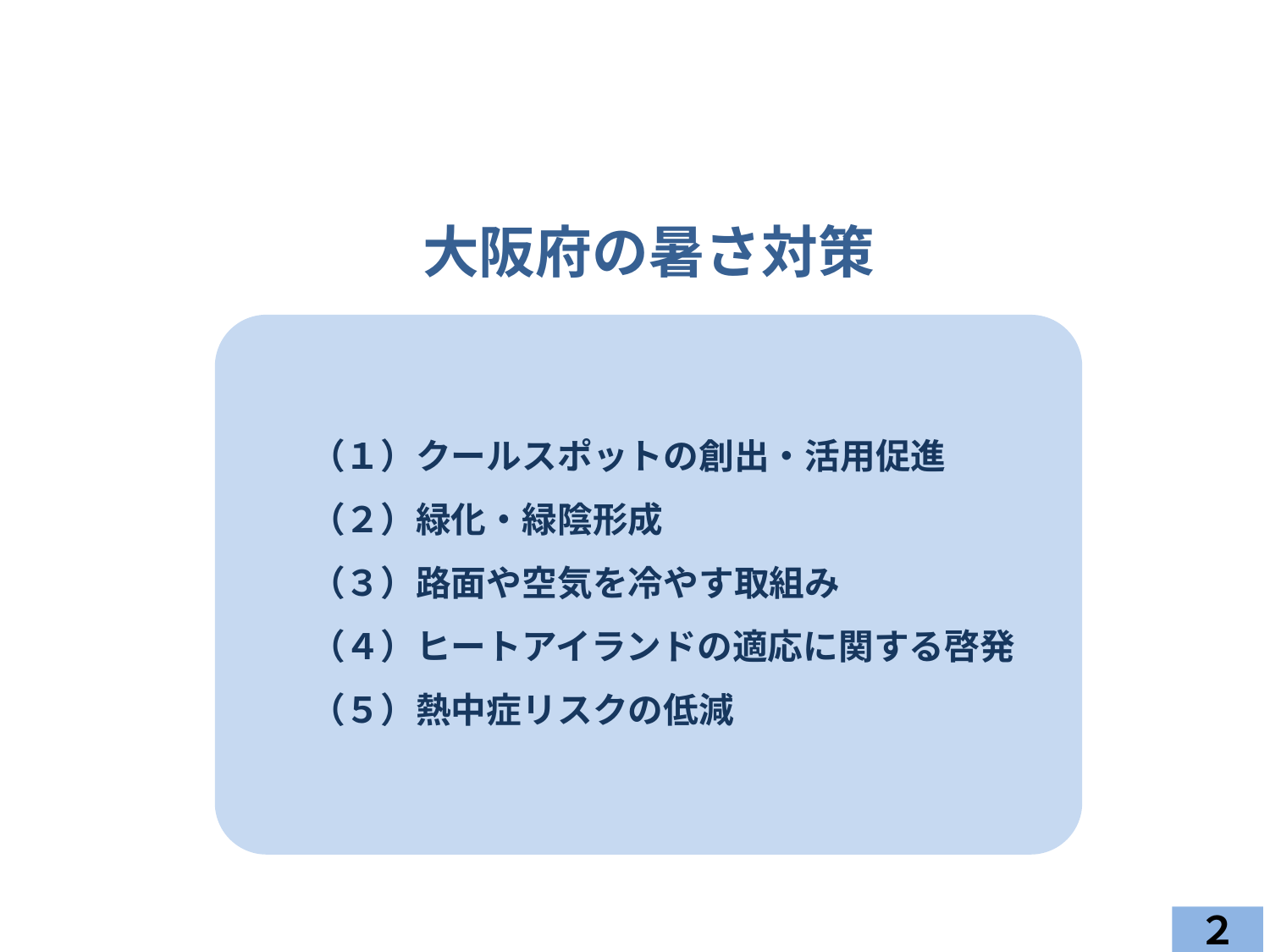

# 大阪府の暑さ対策

（１）クールスポットの創出・活用促進
（２）緑化・緑陰形成
（３）路面や空気を冷やす取組み
（４）ヒートアイランドの適応に関する啓発
（５）熱中症リスクの低減
２